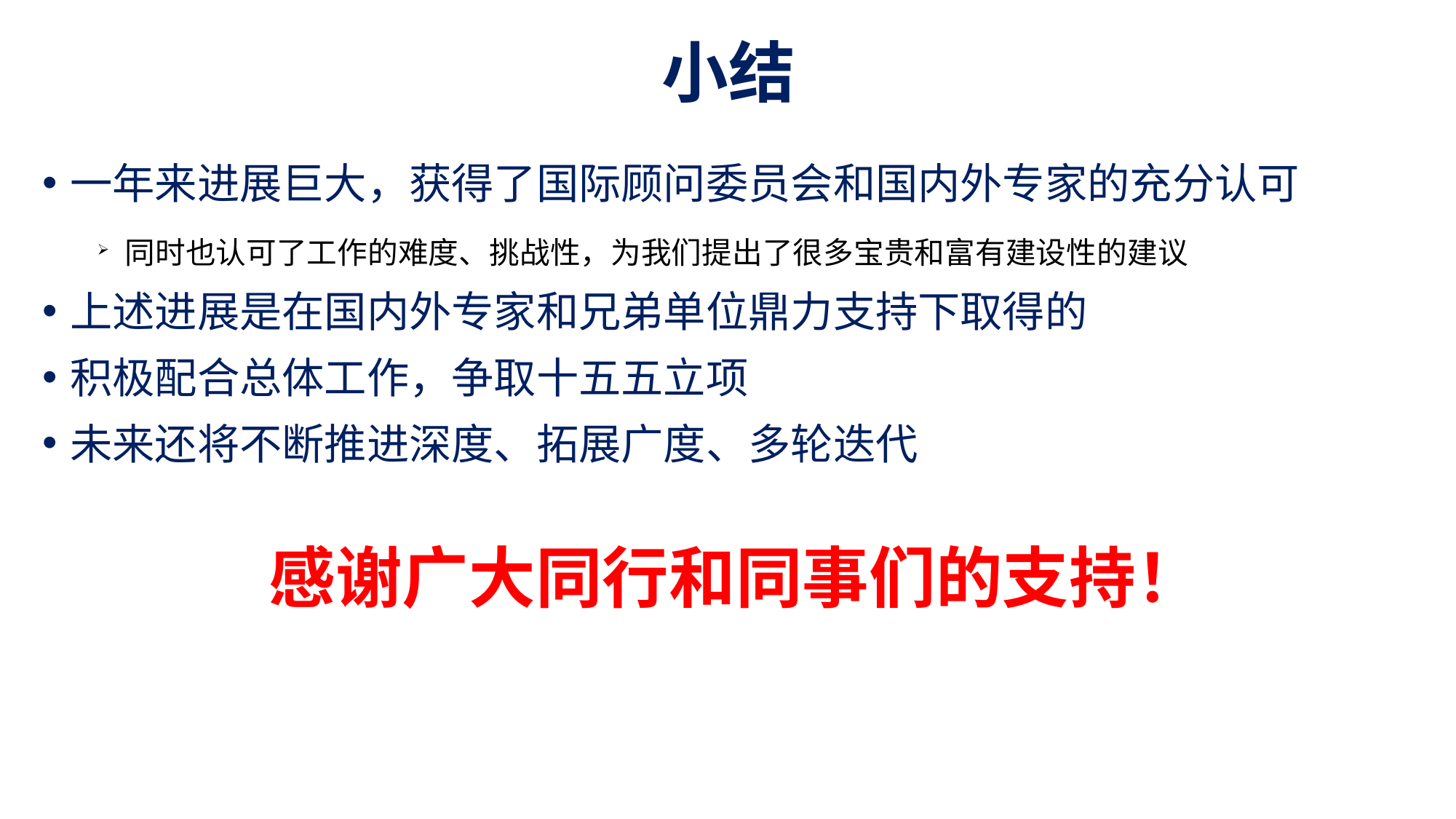

# 小结
一年来进展巨大，获得了国际顾问委员会和国内外专家的充分认可
同时也认可了工作的难度、挑战性，为我们提出了很多宝贵和富有建设性的建议
上述进展是在国内外专家和兄弟单位鼎力支持下取得的
积极配合总体工作，争取十五五立项
未来还将不断推进深度、拓展广度、多轮迭代

感谢广大同行和同事们的支持！